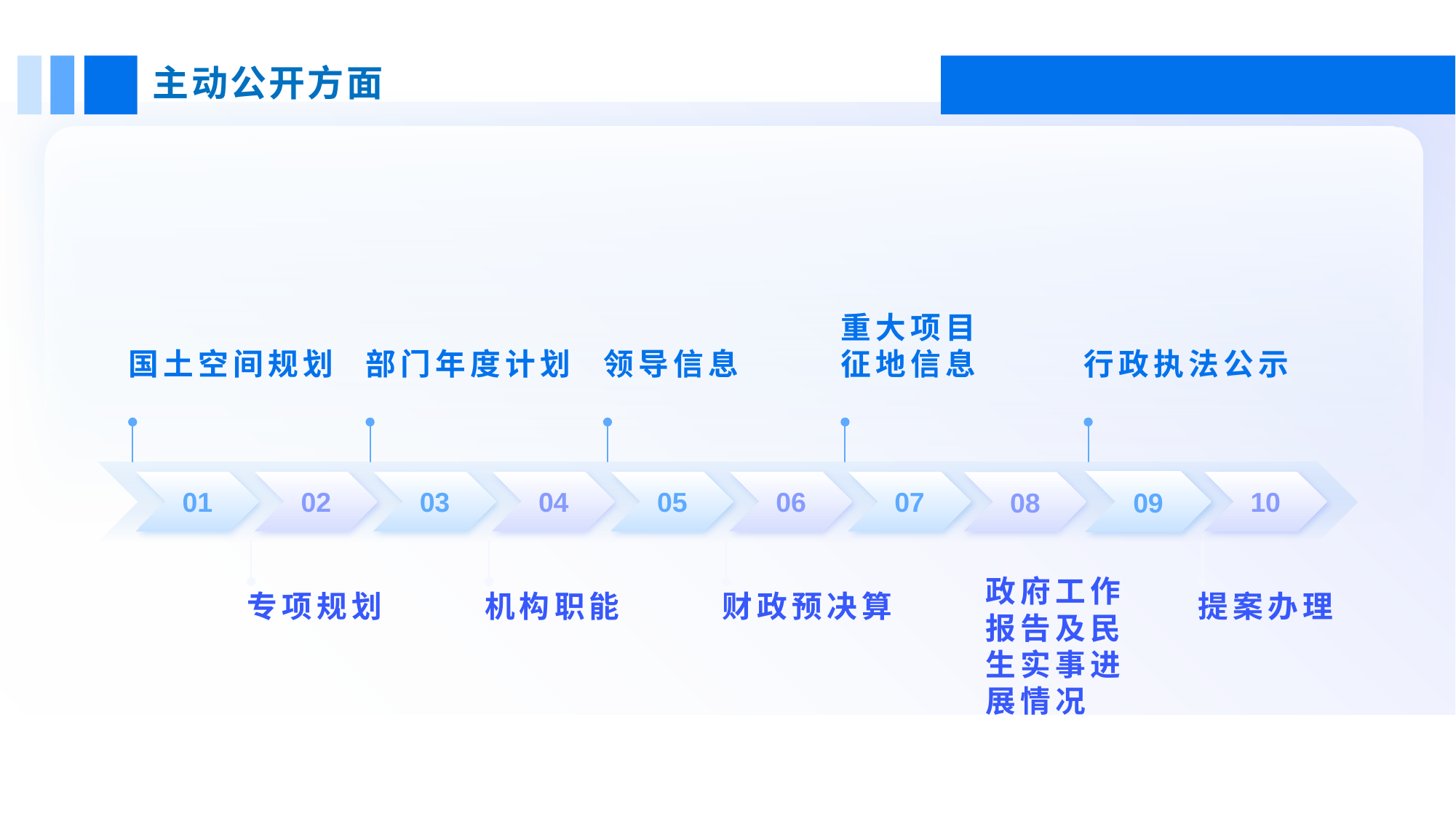

主动公开方面
领导信息
重大项目征地信息
国土空间规划
部门年度计划
行政执法公示

09
01
02
03
04
05
06
07
10
08
专项规划
机构职能
提案办理
财政预决算
政府工作报告及民生实事进展情况